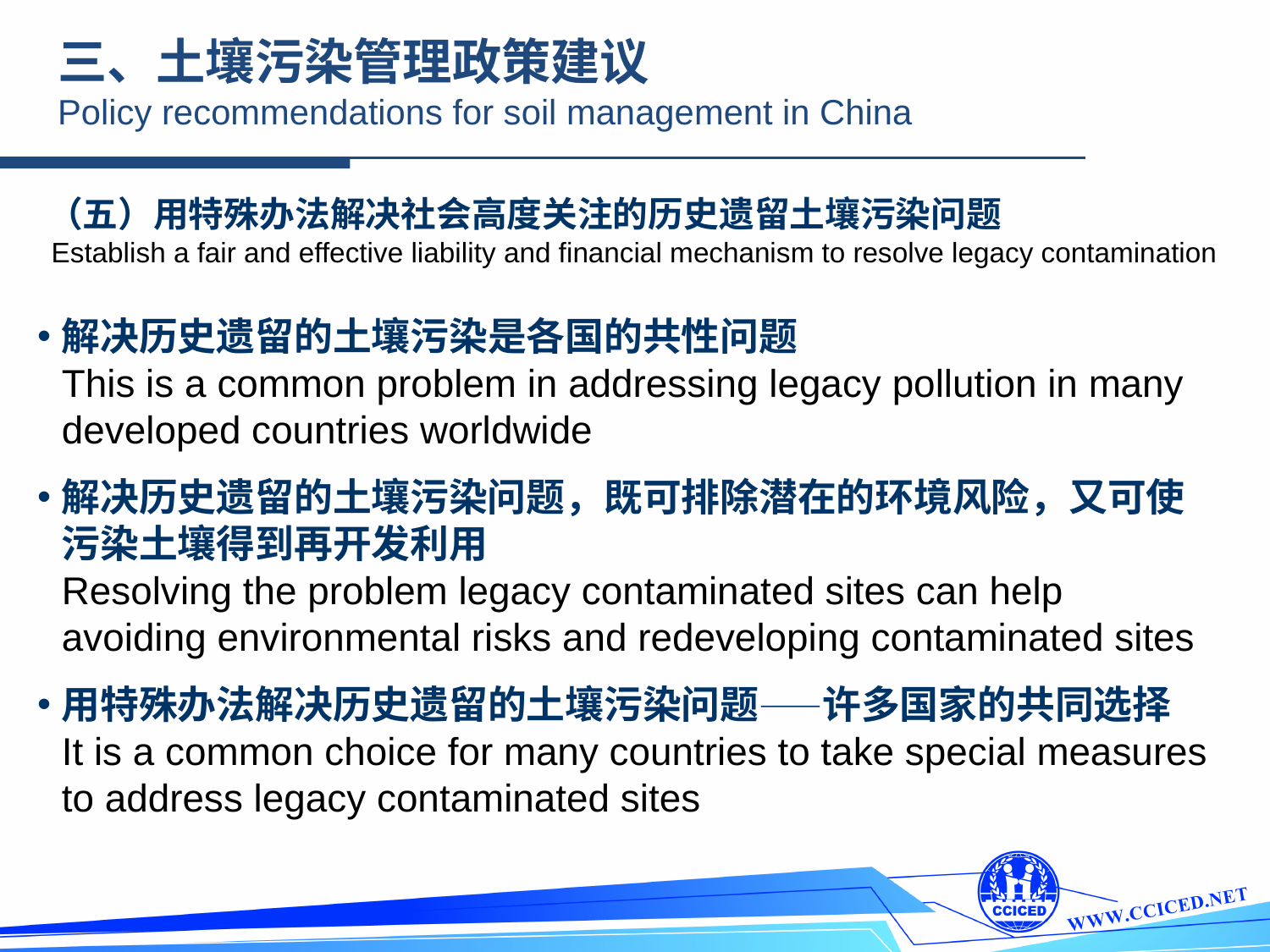

三、土壤污染管理政策建议
Policy recommendations for soil management in China
（五）用特殊办法解决社会高度关注的历史遗留土壤污染问题
Establish a fair and effective liability and financial mechanism to resolve legacy contamination
解决历史遗留的土壤污染是各国的共性问题
This is a common problem in addressing legacy pollution in many developed countries worldwide
解决历史遗留的土壤污染问题，既可排除潜在的环境风险，又可使污染土壤得到再开发利用
Resolving the problem legacy contaminated sites can help avoiding environmental risks and redeveloping contaminated sites
用特殊办法解决历史遗留的土壤污染问题——许多国家的共同选择
It is a common choice for many countries to take special measures to address legacy contaminated sites